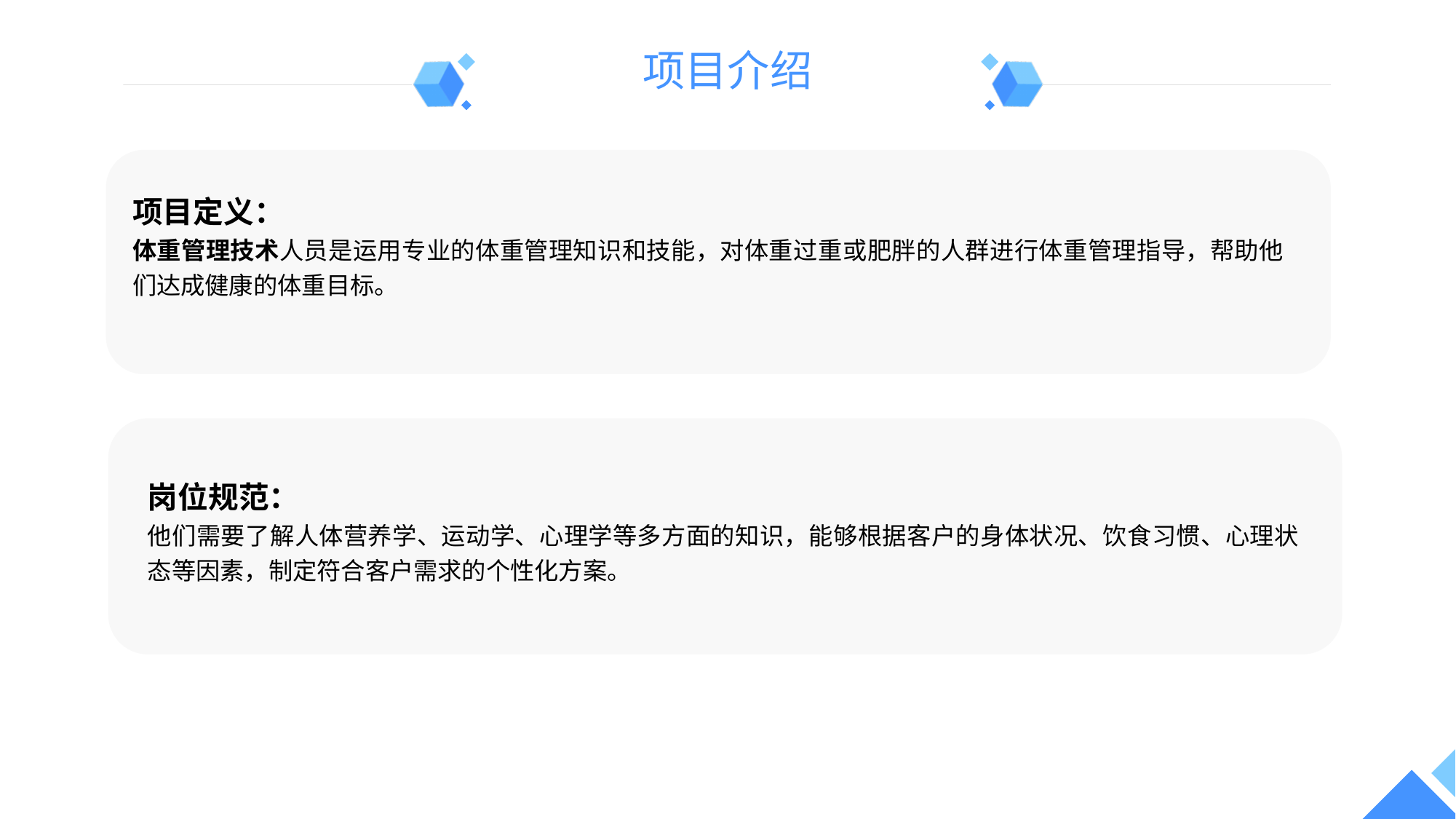

项目介绍

项目定义：
体重管理技术人员是运用专业的体重管理知识和技能，对体重过重或肥胖的人群进行体重管理指导，帮助他们达成健康的体重目标。

岗位规范：
他们需要了解人体营养学、运动学、心理学等多方面的知识，能够根据客户的身体状况、饮食习惯、心理状态等因素，制定符合客户需求的个性化方案。